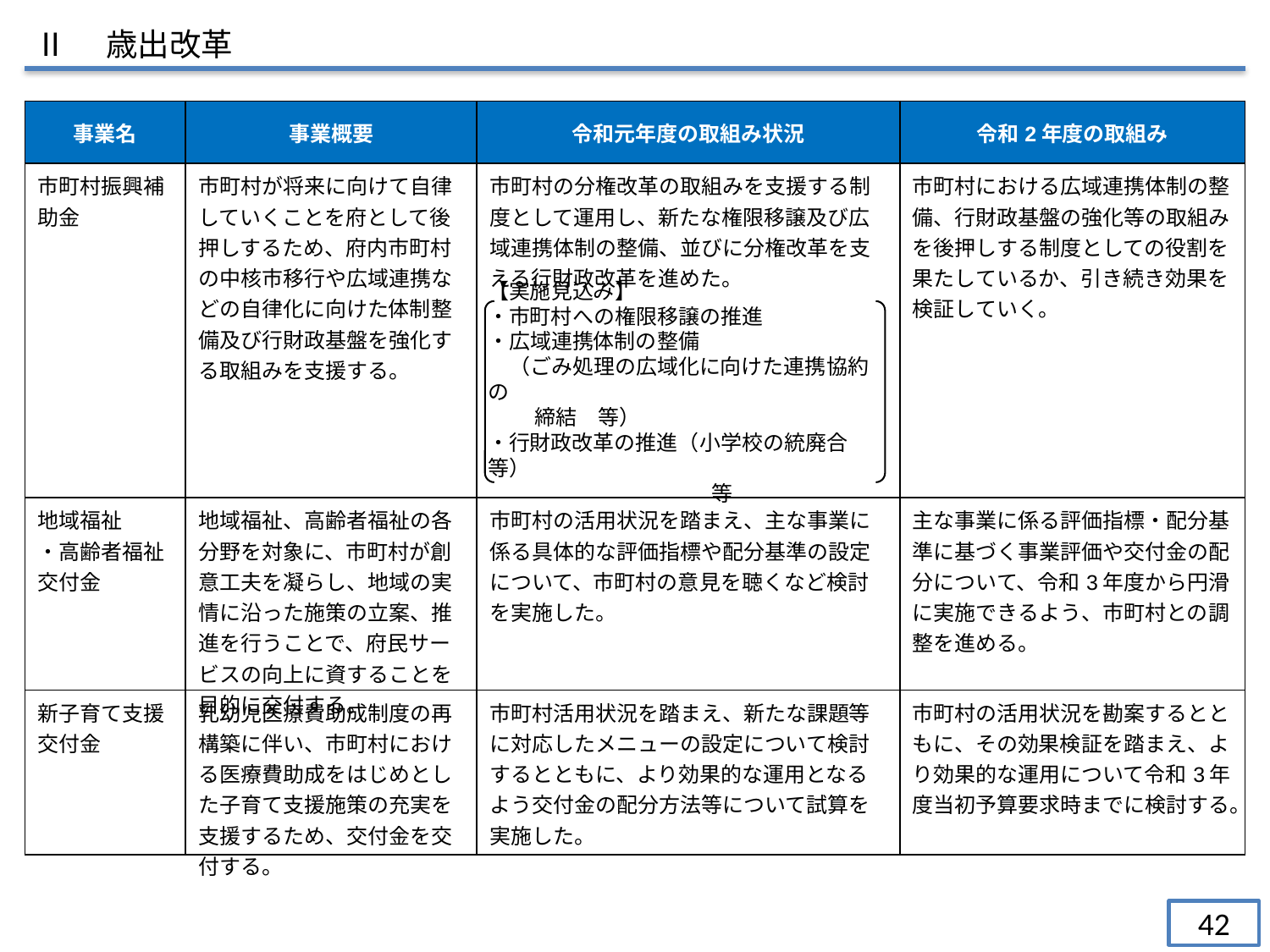

Ⅱ　歳出改革
| 事業名 | 事業概要 | 令和元年度の取組み状況 | 令和2年度の取組み |
| --- | --- | --- | --- |
| 市町村振興補助金 | 市町村が将来に向けて自律していくことを府として後押しするため、府内市町村の中核市移行や広域連携などの自律化に向けた体制整備及び行財政基盤を強化する取組みを支援する。 | 市町村の分権改革の取組みを支援する制度として運用し、新たな権限移譲及び広域連携体制の整備、並びに分権改革を支える行財政改革を進めた。 | 市町村における広域連携体制の整備、行財政基盤の強化等の取組みを後押しする制度としての役割を果たしているか、引き続き効果を検証していく。 |
| 地域福祉 ・高齢者福祉交付金 | 地域福祉、高齢者福祉の各分野を対象に、市町村が創意工夫を凝らし、地域の実情に沿った施策の立案、推進を行うことで、府民サービスの向上に資することを目的に交付する。 | 市町村の活用状況を踏まえ、主な事業に係る具体的な評価指標や配分基準の設定について、市町村の意見を聴くなど検討を実施した。 | 主な事業に係る評価指標・配分基準に基づく事業評価や交付金の配分について、令和3年度から円滑に実施できるよう、市町村との調整を進める。 |
| 新子育て支援交付金 | 乳幼児医療費助成制度の再構築に伴い、市町村における医療費助成をはじめとした子育て支援施策の充実を支援するため、交付金を交付する。 | 市町村活用状況を踏まえ、新たな課題等に対応したメニューの設定について検討するとともに、より効果的な運用となるよう交付金の配分方法等について試算を実施した。 | 市町村の活用状況を勘案するとともに、その効果検証を踏まえ、より効果的な運用について令和3年度当初予算要求時までに検討する。 |
【実施見込み】
・市町村への権限移譲の推進
・広域連携体制の整備
　（ごみ処理の広域化に向けた連携協約の
　　 締結　等）
・行財政改革の推進（小学校の統廃合 等）
                                               等
42